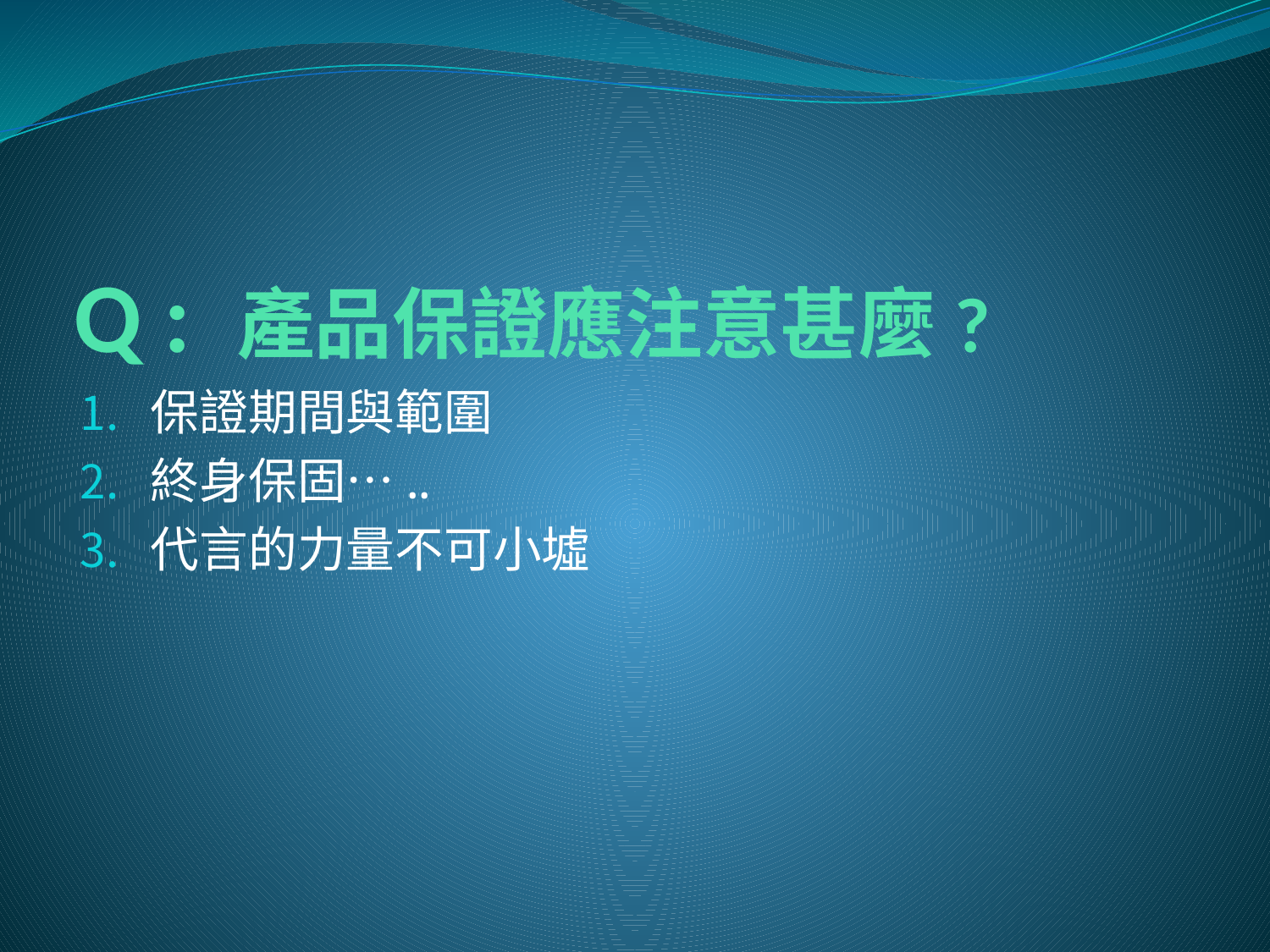

# Q : 產品保證應注意甚麼?
保證期間與範圍
終身保固…..
代言的力量不可小墟